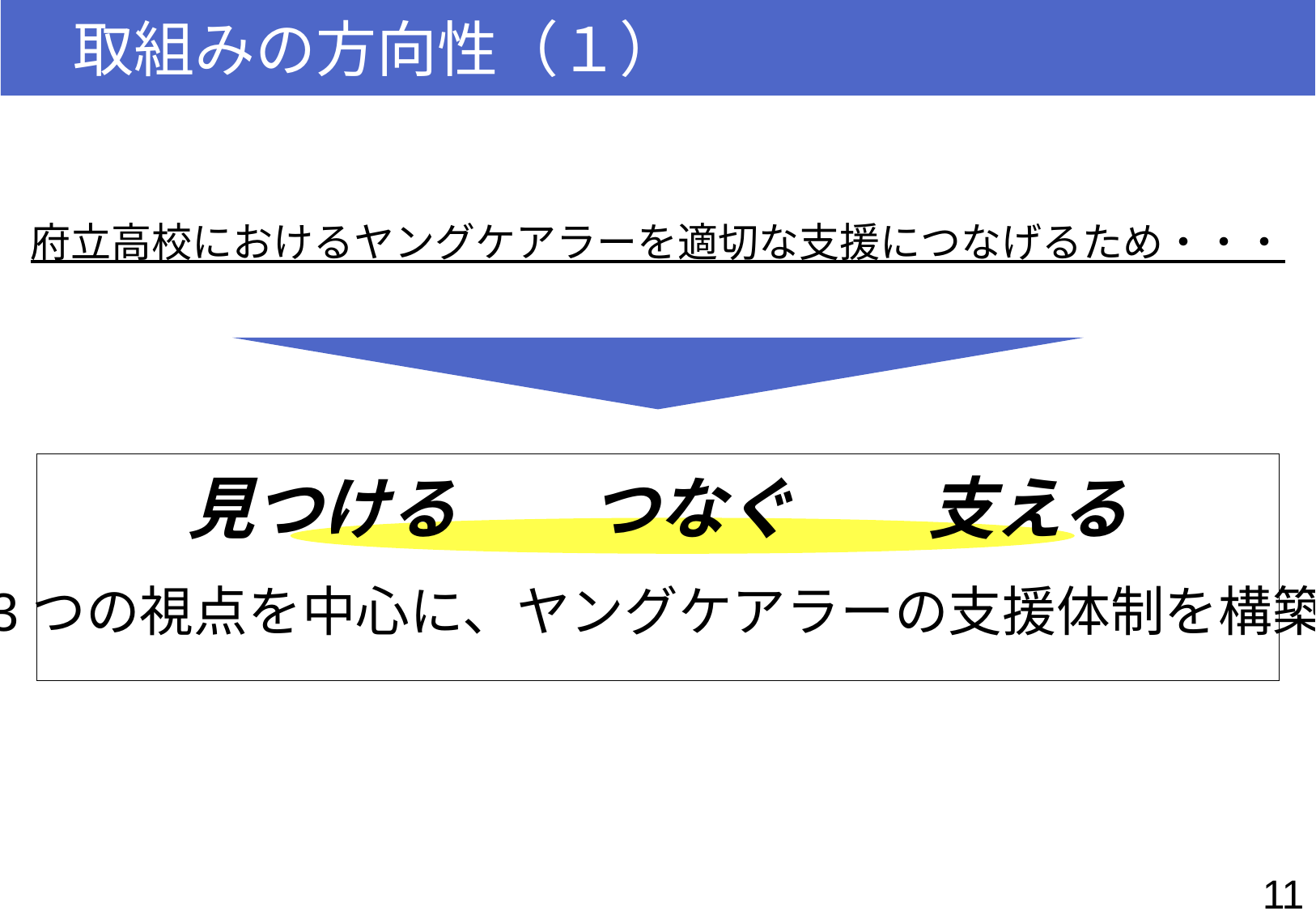

取組みの方向性（１）
府立高校におけるヤングケアラーを適切な支援につなげるため・・・

見つける　　つなぐ　　支える
3つの視点を中心に、ヤングケアラーの支援体制を構築

11